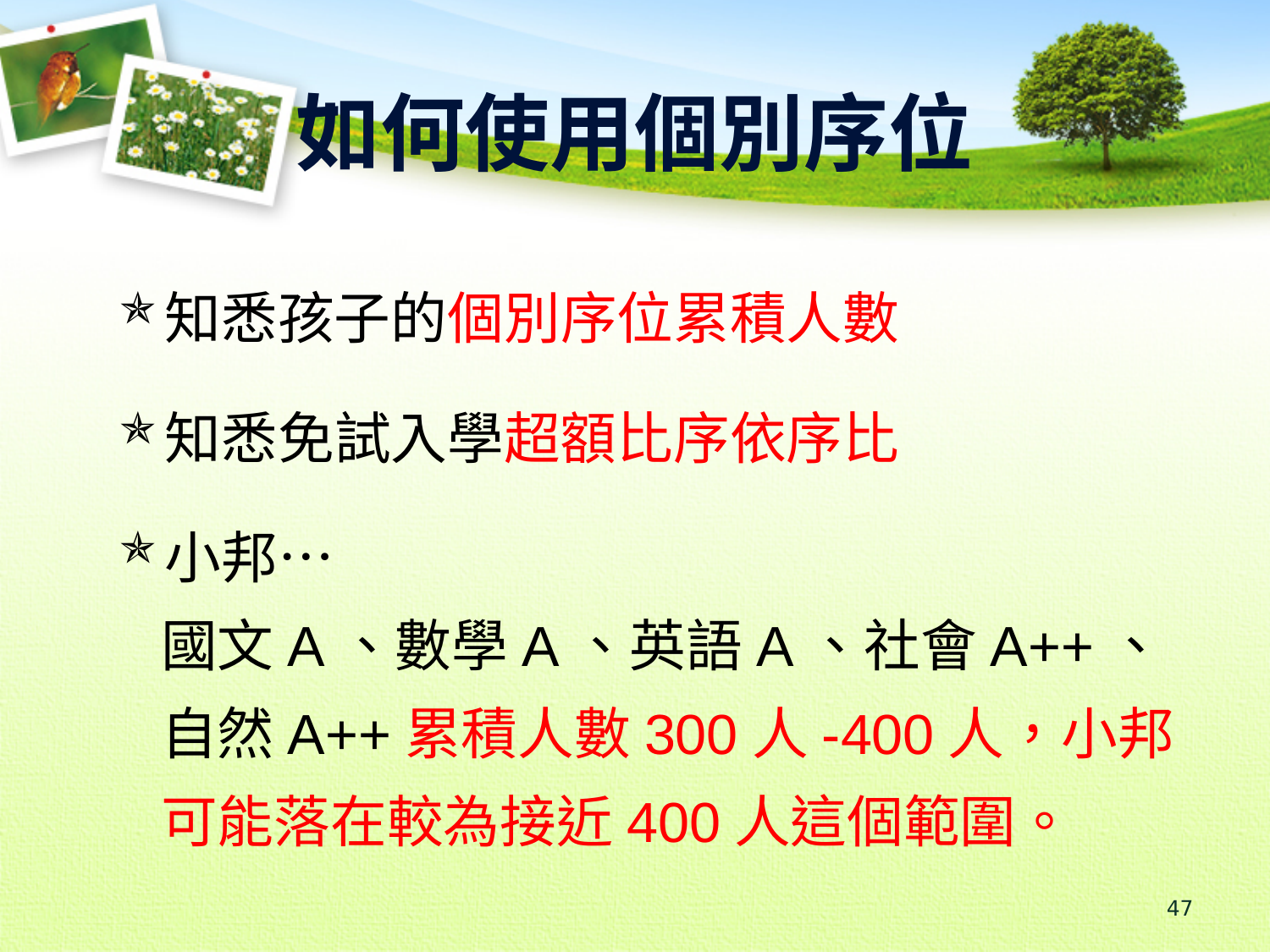

如何使用個別序位
知悉孩子的個別序位累積人數
知悉免試入學超額比序依序比
小邦…
國文A、數學A、英語A、社會A++、自然A++累積人數300人-400人，小邦可能落在較為接近400人這個範圍。
47